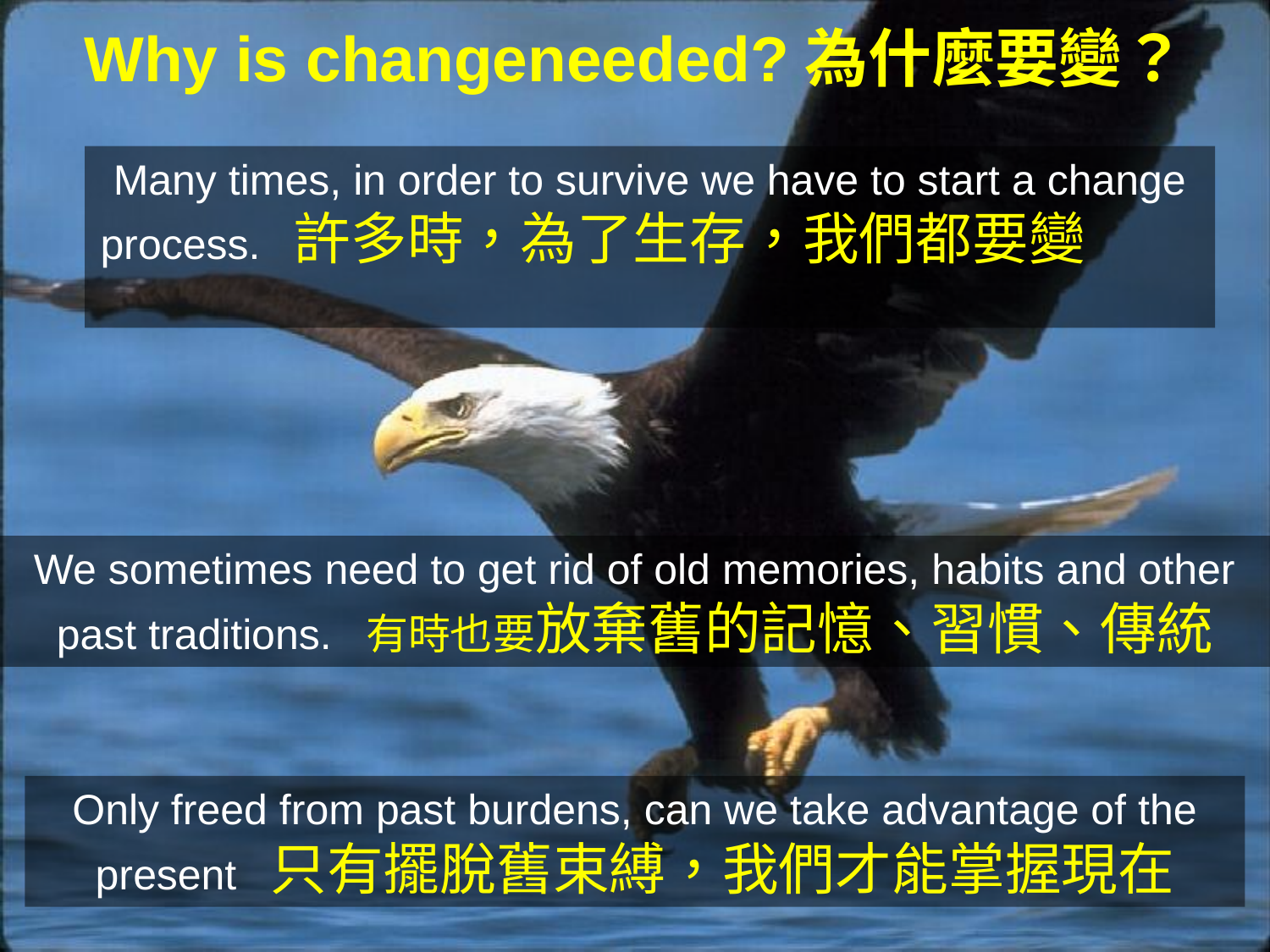

Why is changeneeded?為什麼要變？
Many times, in order to survive we have to start a change process.  許多時，為了生存，我們都要變
We sometimes need to get rid of old memories, habits and other past traditions.  有時也要放棄舊的記憶、習慣、傳統
Only freed from past burdens, can we take advantage of the present  只有擺脫舊束縛，我們才能掌握現在